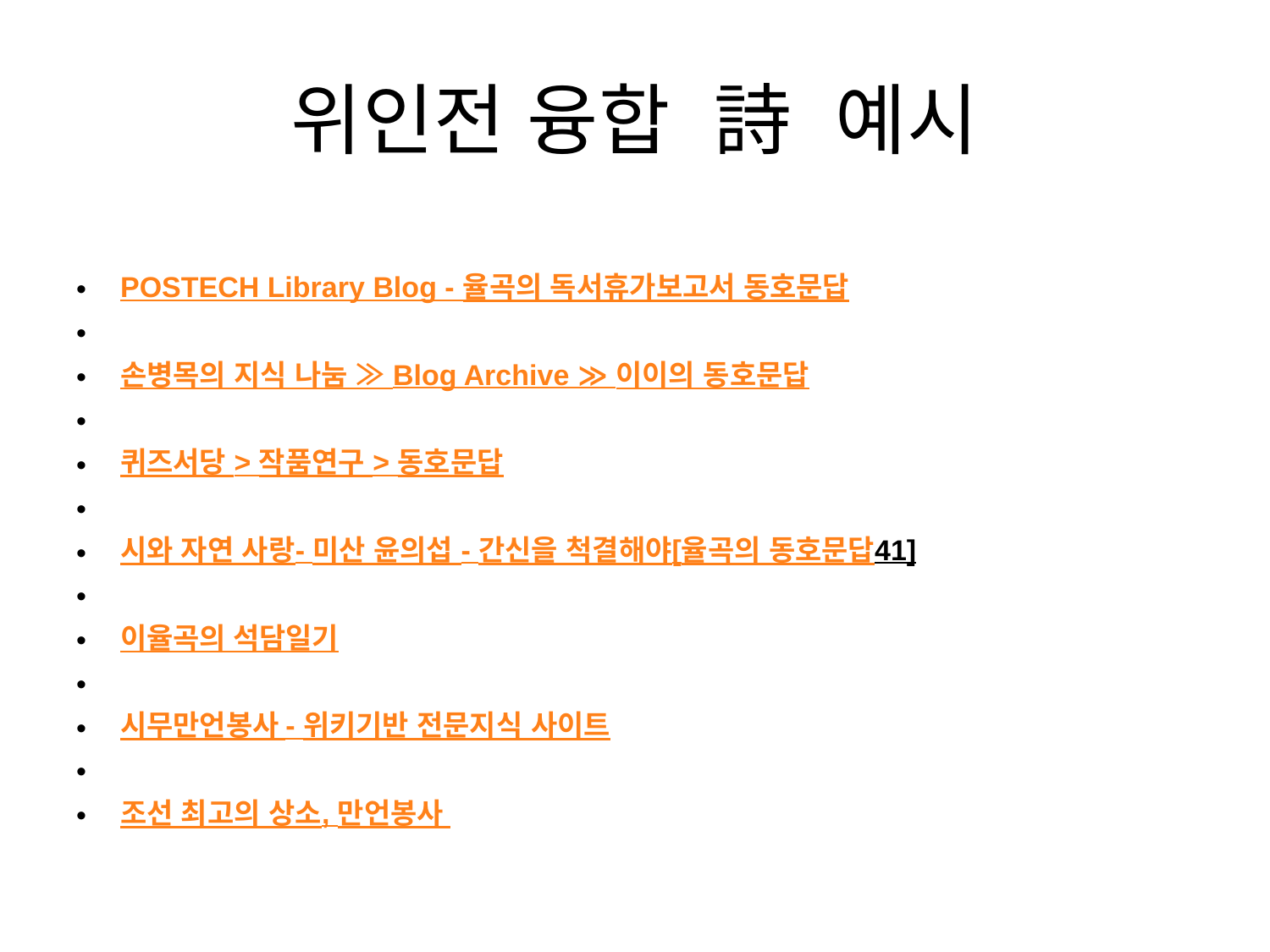

# 위인전 융합  詩  예시

POSTECH Library Blog - 율곡의 독서휴가보고서 동호문답

손병목의 지식 나눔 ≫ Blog Archive ≫ 이이의 동호문답

퀴즈서당 > 작품연구 > 동호문답

시와 자연 사랑- 미산 윤의섭 - 간신을 척결해야[율곡의 동호문답41]

이율곡의 석담일기

시무만언봉사 - 위키기반 전문지식 사이트

조선 최고의 상소, 만언봉사